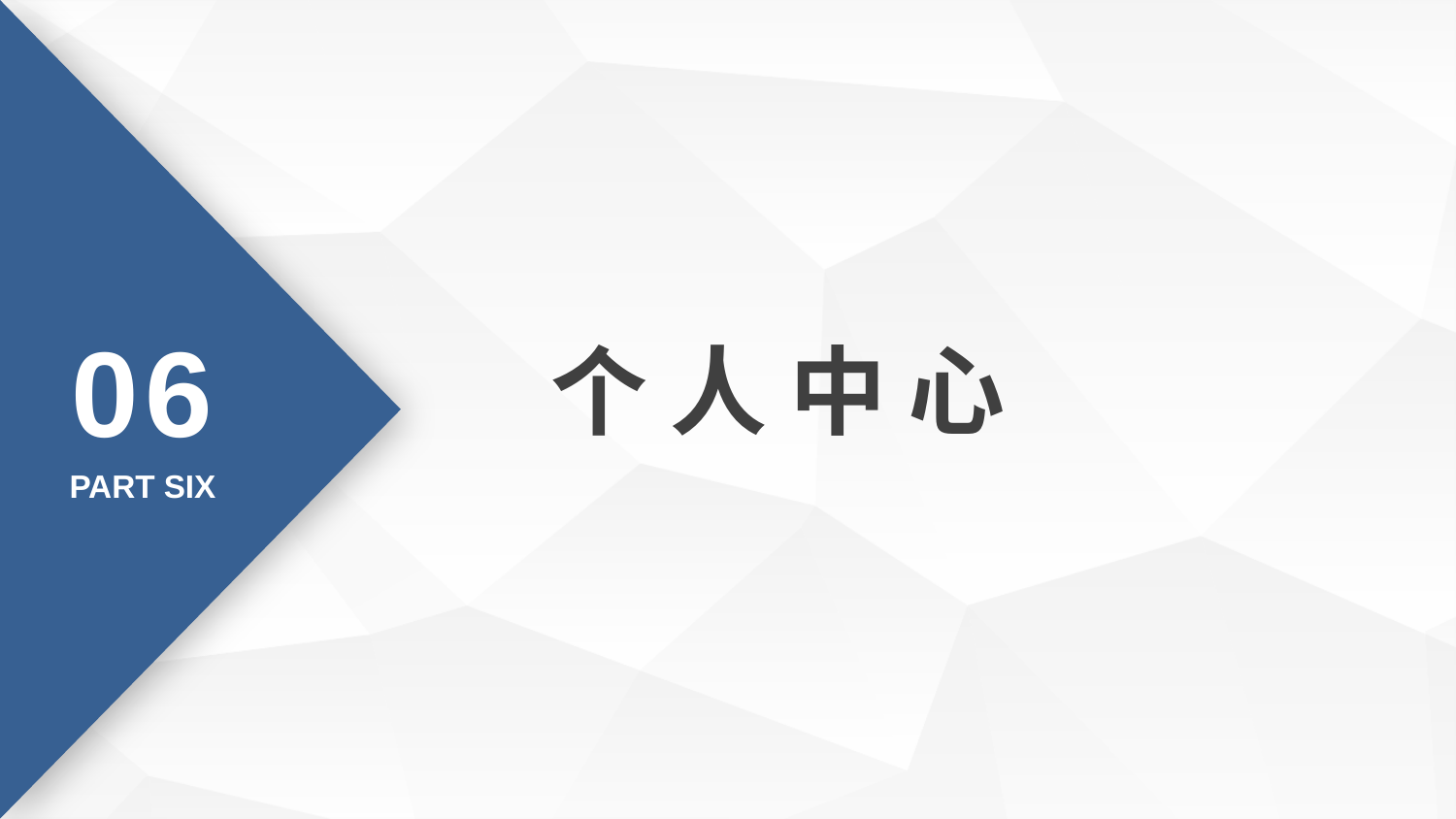

06
个 人 中 心
PART SIX